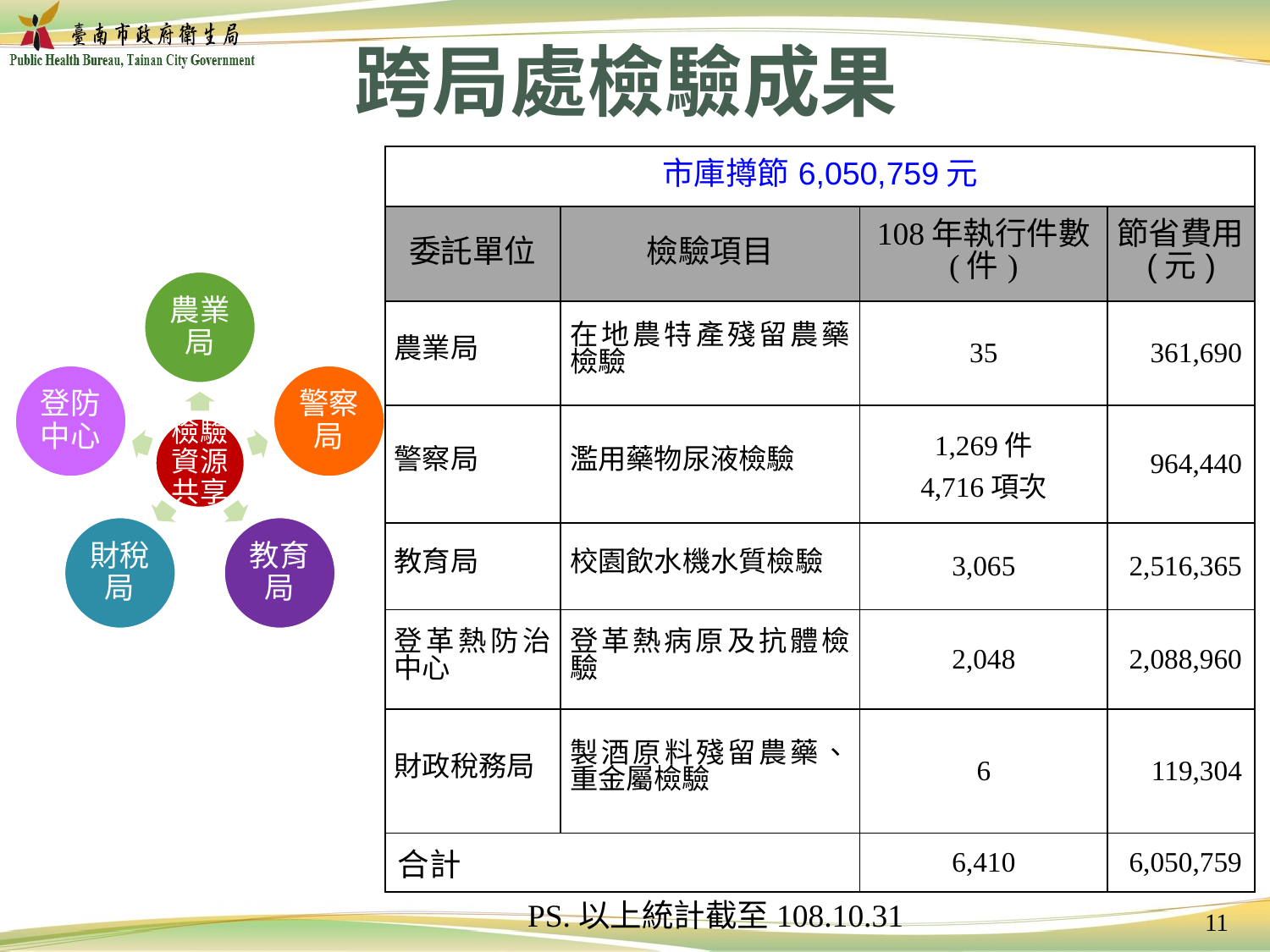

# 跨局處檢驗成果
| 市庫撙節6,050,759元 |  |  |  |
| --- | --- | --- | --- |
| 委託單位 | 檢驗項目 | 108年執行件數 (件) | 節省費用(元) |
| 農業局 | 在地農特產殘留農藥檢驗 | 35 | 361,690 |
| 警察局 | 濫用藥物尿液檢驗 | 1,269件 4,716項次 | 964,440 |
| 教育局 | 校園飲水機水質檢驗 | 3,065 | 2,516,365 |
| 登革熱防治中心 | 登革熱病原及抗體檢驗 | 2,048 | 2,088,960 |
| 財政稅務局 | 製酒原料殘留農藥、重金屬檢驗 | 6 | 119,304 |
| 合計 |  | 6,410 | 6,050,759 |
檢驗資源共享

農業局

警察局

教育局

財稅局

登防中心
PS.以上統計截至108.10.31
11